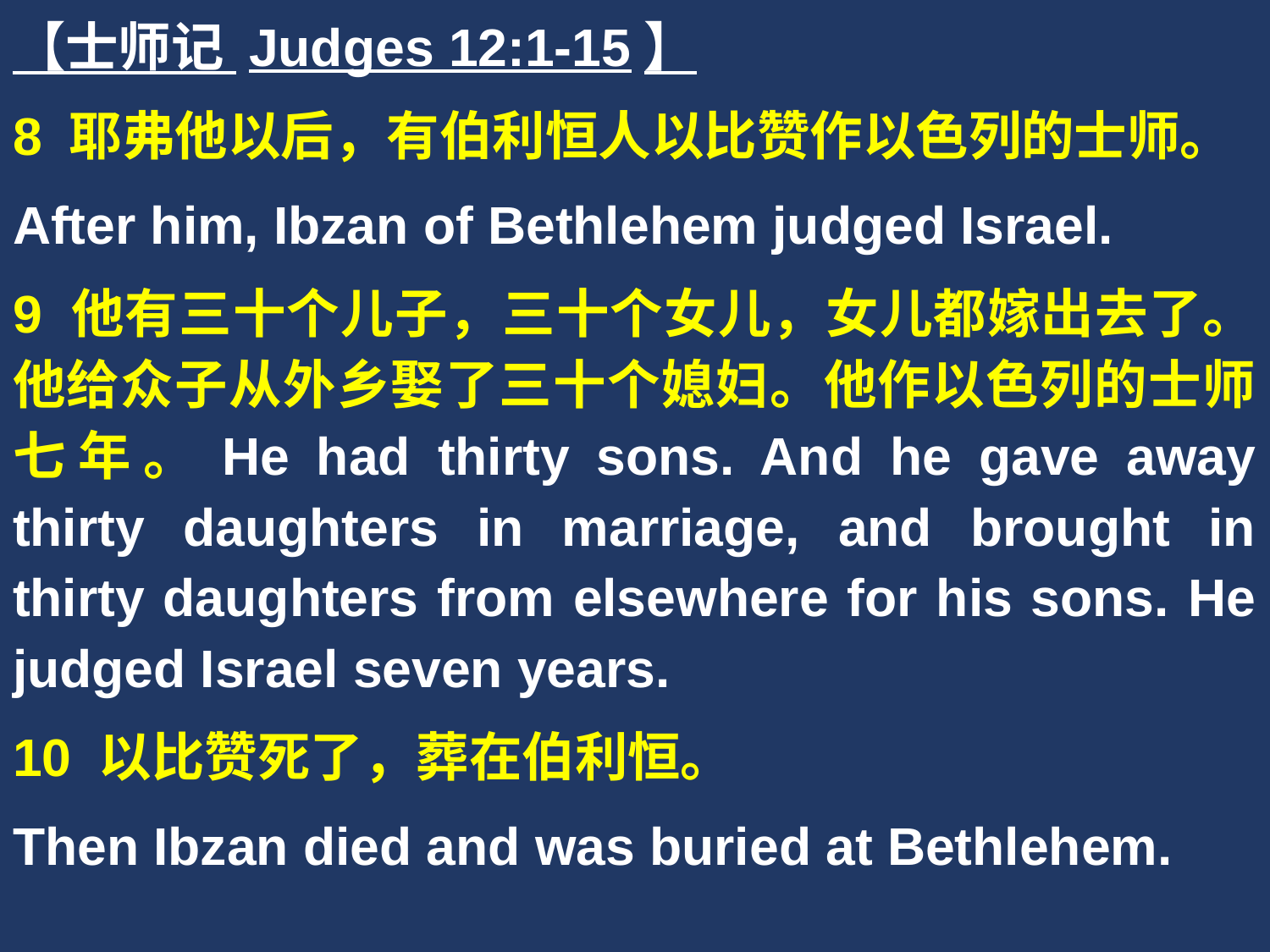

【士师记 Judges 12:1-15】
8 耶弗他以后，有伯利恒人以比赞作以色列的士师。
After him, Ibzan of Bethlehem judged Israel.
9 他有三十个儿子，三十个女儿，女儿都嫁出去了。他给众子从外乡娶了三十个媳妇。他作以色列的士师七年。He had thirty sons. And he gave away thirty daughters in marriage, and brought in thirty daughters from elsewhere for his sons. He judged Israel seven years.
10 以比赞死了，葬在伯利恒。
Then Ibzan died and was buried at Bethlehem.